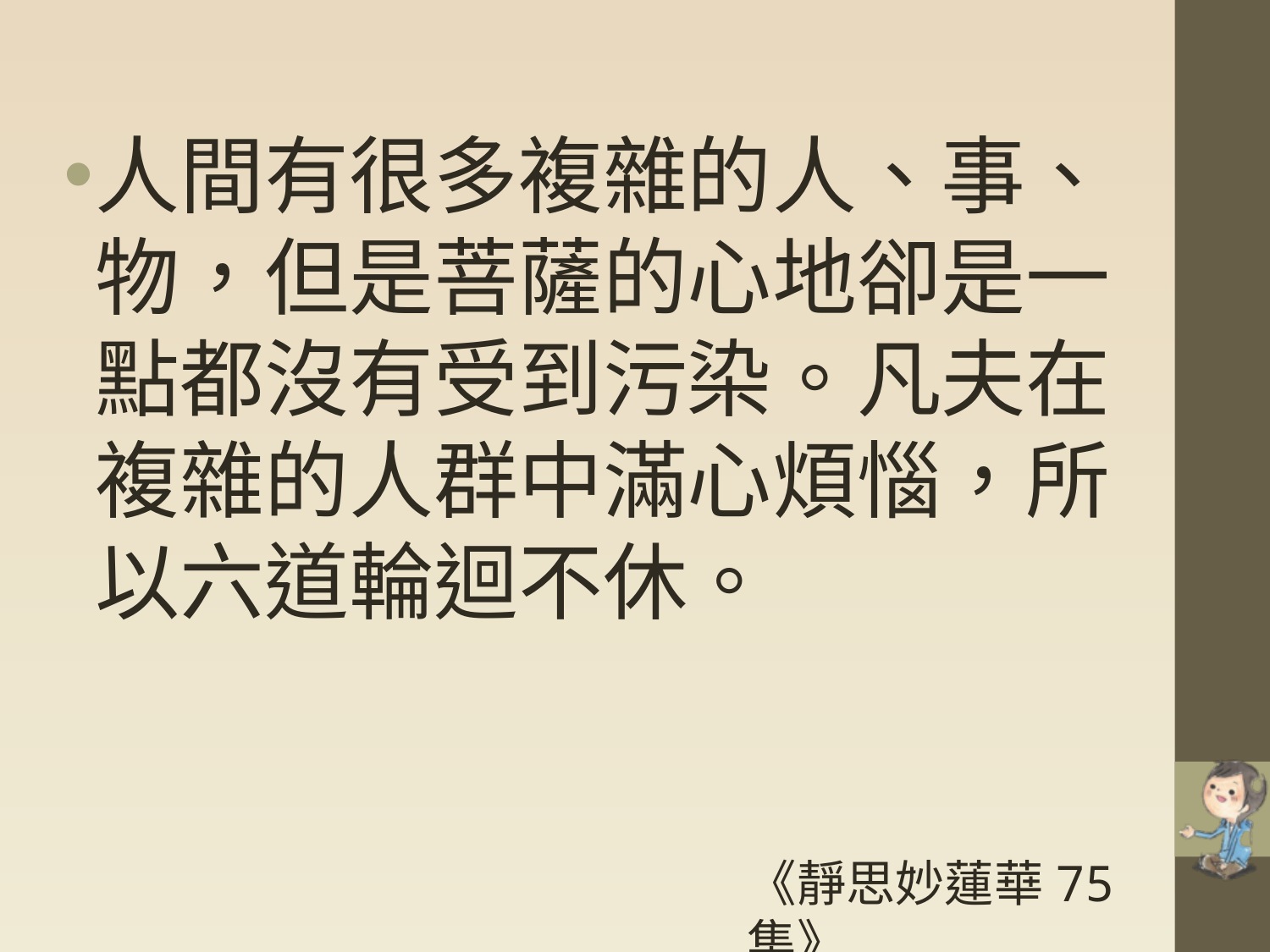

人間有很多複雜的人、事、物，但是菩薩的心地卻是一點都沒有受到污染。凡夫在複雜的人群中滿心煩惱，所以六道輪迴不休。
《靜思妙蓮華75集》